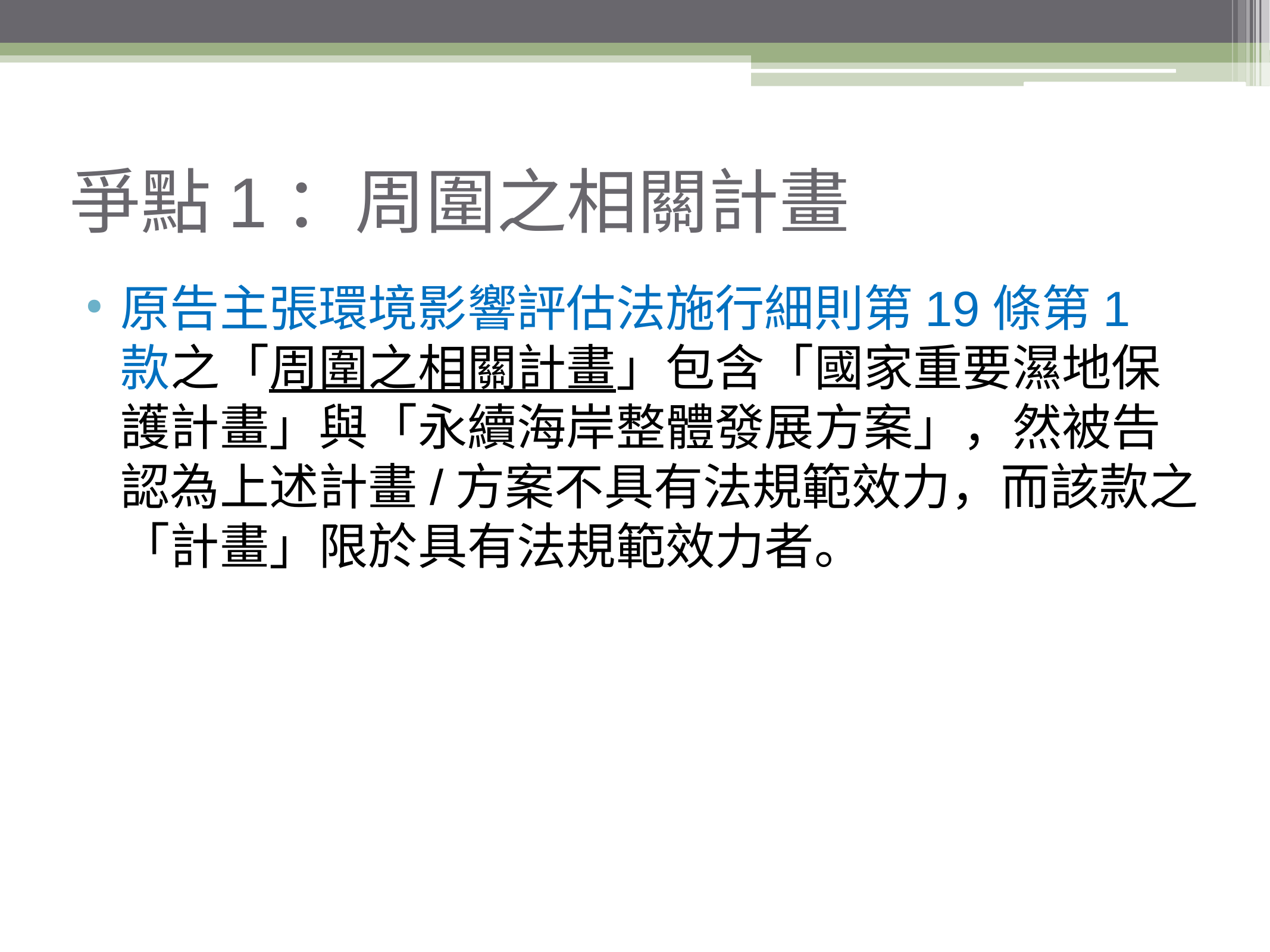

# 爭點1：周圍之相關計畫
原告主張環境影響評估法施行細則第19條第1 款之「周圍之相關計畫」包含「國家重要濕地保護計畫」與「永續海岸整體發展方案」，然被告認為上述計畫/方案不具有法規範效力，而該款之「計畫」限於具有法規範效力者。